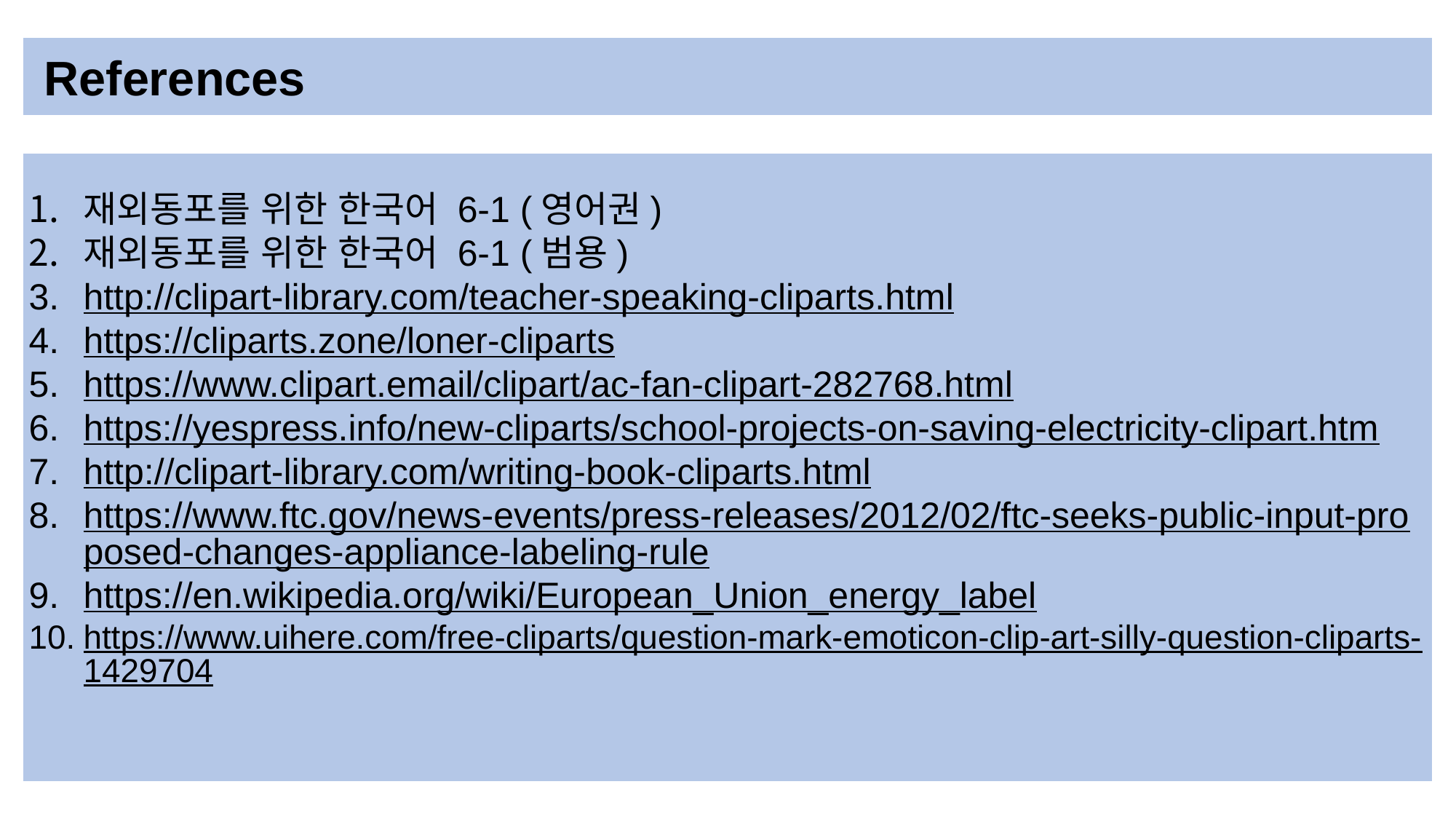

References

재외동포를 위한 한국어 6-1 (영어권)
재외동포를 위한 한국어 6-1 (범용)
http://clipart-library.com/teacher-speaking-cliparts.html
https://cliparts.zone/loner-cliparts
https://www.clipart.email/clipart/ac-fan-clipart-282768.html
https://yespress.info/new-cliparts/school-projects-on-saving-electricity-clipart.htm
http://clipart-library.com/writing-book-cliparts.html
https://www.ftc.gov/news-events/press-releases/2012/02/ftc-seeks-public-input-proposed-changes-appliance-labeling-rule
https://en.wikipedia.org/wiki/European_Union_energy_label
https://www.uihere.com/free-cliparts/question-mark-emoticon-clip-art-silly-question-cliparts-1429704